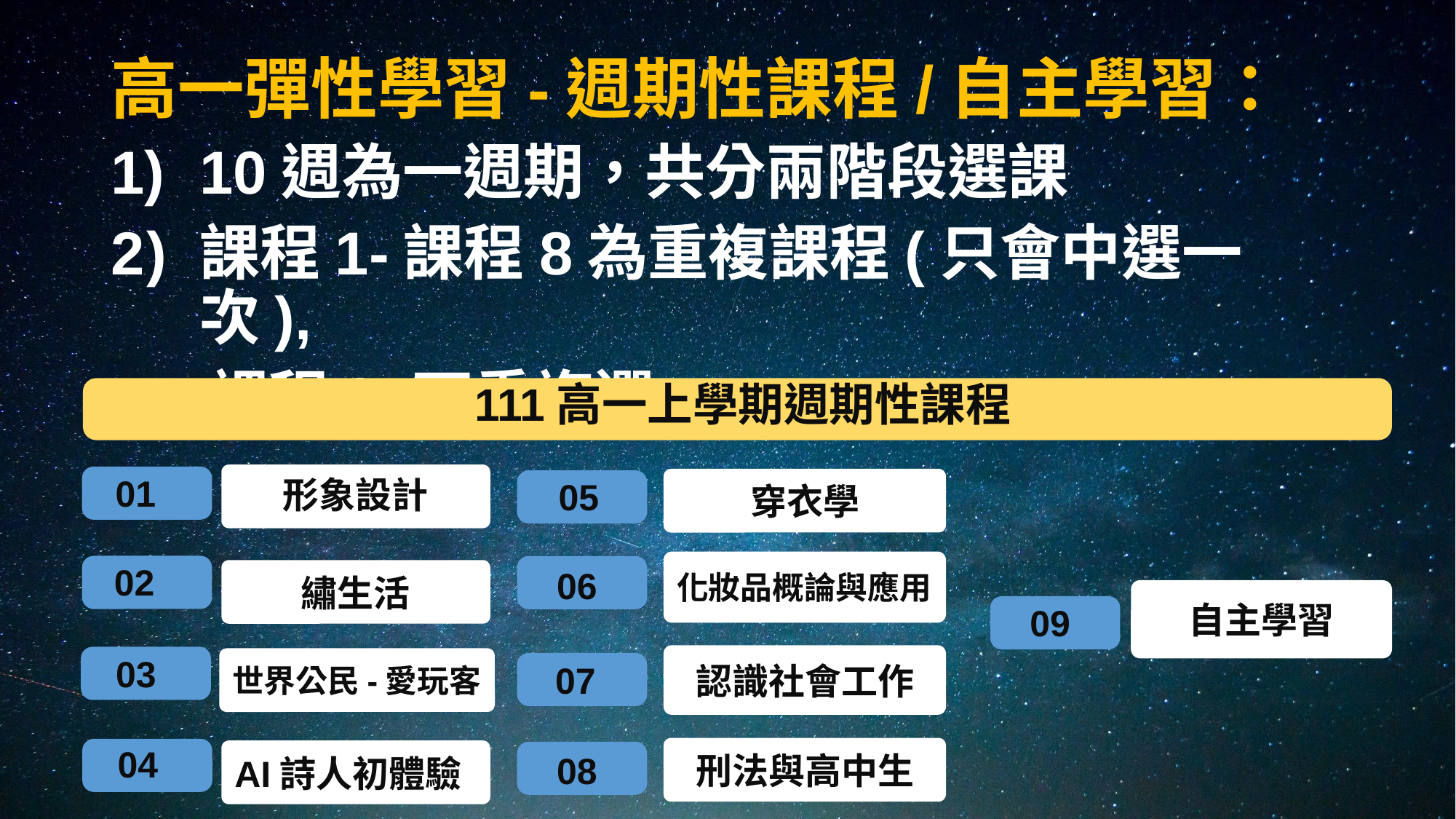

# 高一彈性學習-週期性課程/自主學習：
10週為一週期，共分兩階段選課
課程1-課程8為重複課程(只會中選一次),
      課程9-可重複選

111高一上學期週期性課程

形象設計

01
穿衣學
05

化妝品概論與應用
02

06
繡生活
自主學習
09

認識社會工作

世界公民-愛玩客
03

07
04
刑法與高中生

AI詩人初體驗

08